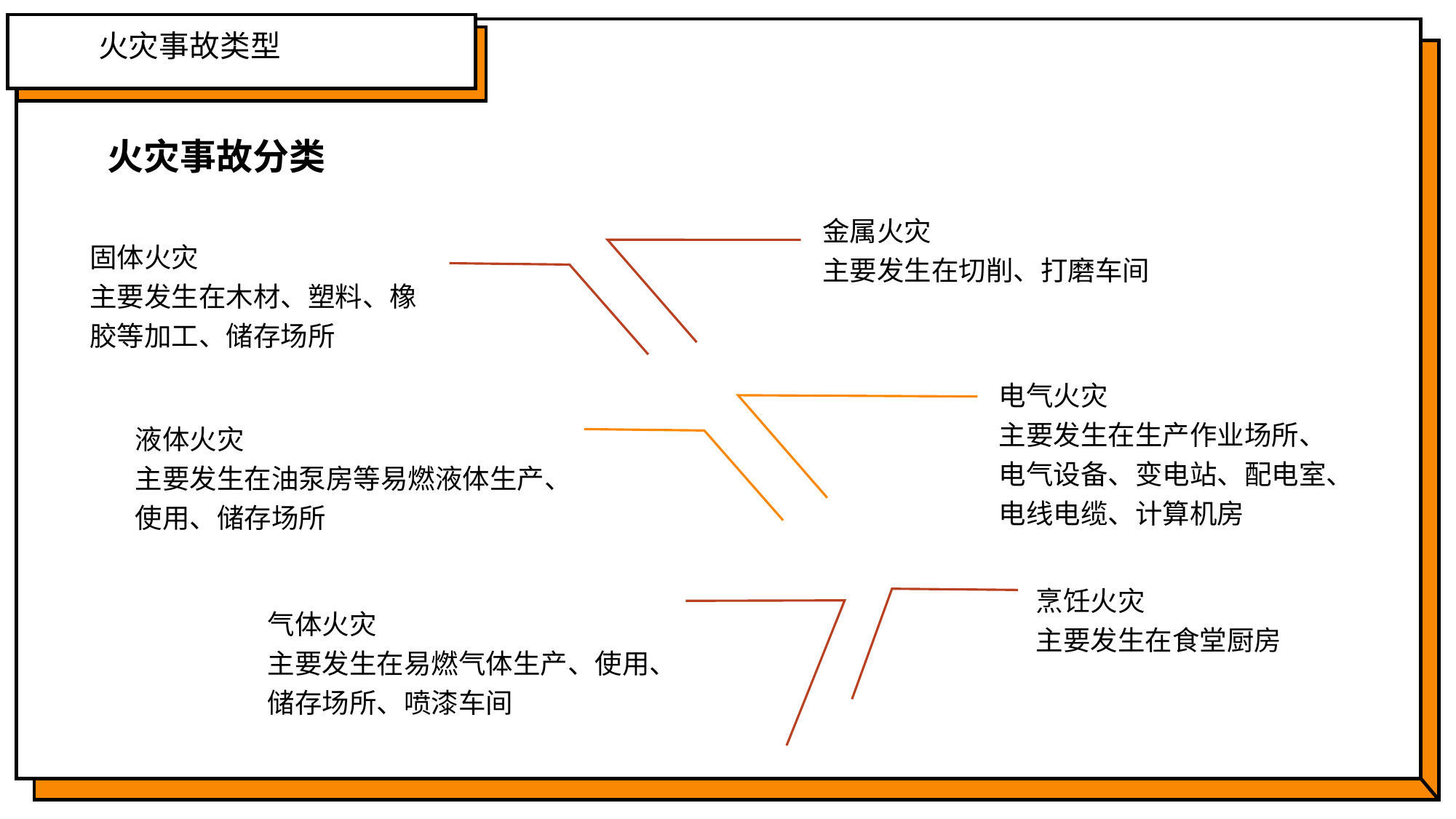

火灾事故类型
火灾事故分类
金属火灾
主要发生在切削、打磨车间
固体火灾
主要发生在木材、塑料、橡胶等加工、储存场所

电气火灾
主要发生在生产作业场所、电气设备、变电站、配电室、电线电缆、计算机房

液体火灾
主要发生在油泵房等易燃液体生产、使用、储存场所

烹饪火灾
主要发生在食堂厨房

气体火灾
主要发生在易燃气体生产、使用、储存场所、喷漆车间